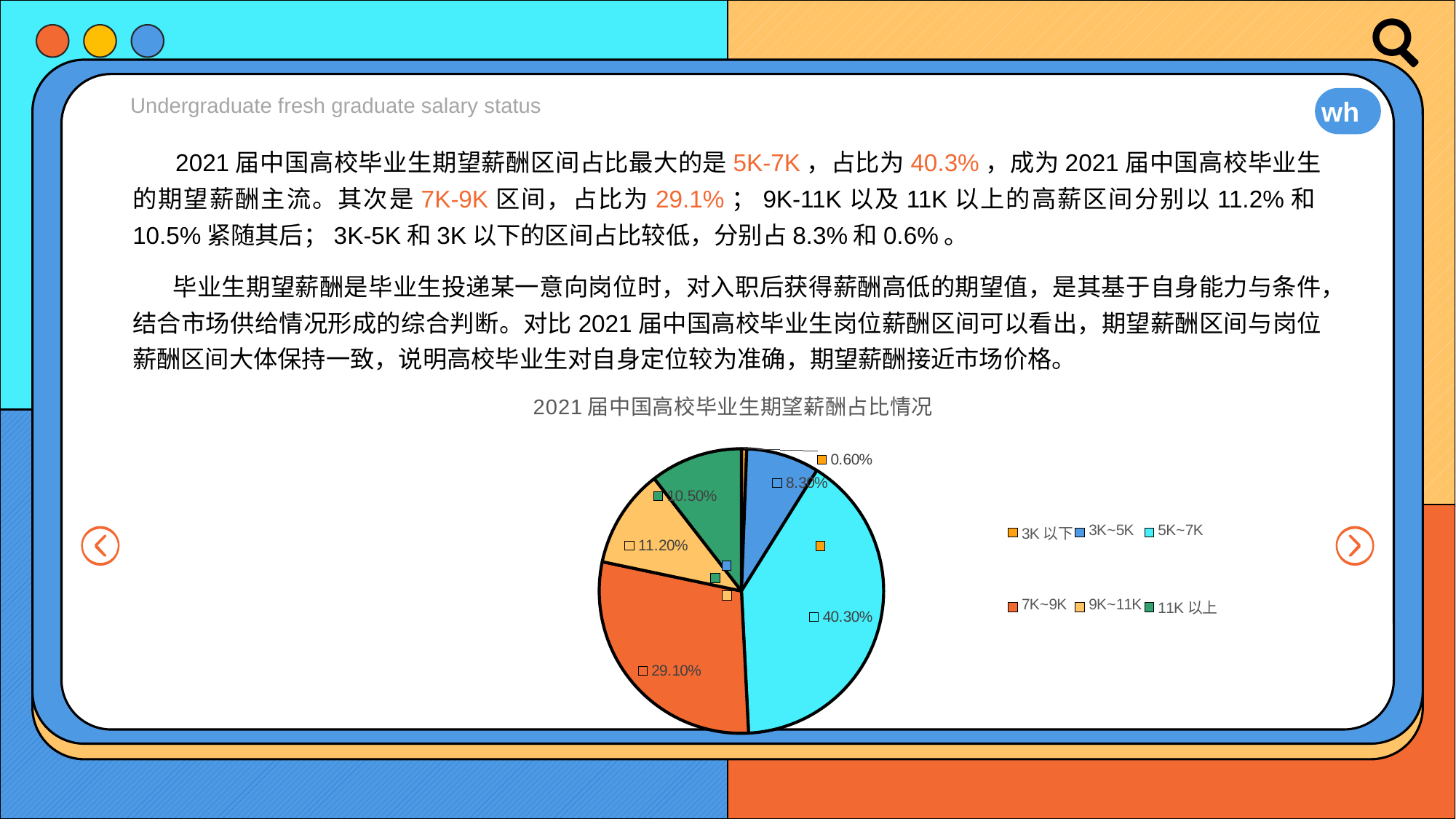

Undergraduate fresh graduate salary status

whsia
      2021届中国高校毕业生期望薪酬区间占比最大的是5K-7K，占比为40.3%，成为2021届中国高校毕业生的期望薪酬主流。其次是7K-9K区间，占比为29.1%；9K-11K以及11K以上的高薪区间分别以11.2%和10.5%紧随其后；3K-5K和3K以下的区间占比较低，分别占8.3%和0.6%。
      毕业生期望薪酬是毕业生投递某一意向岗位时，对入职后获得薪酬高低的期望值，是其基于自身能力与条件，结合市场供给情况形成的综合判断。对比2021届中国高校毕业生岗位薪酬区间可以看出，期望薪酬区间与岗位薪酬区间大体保持一致，说明高校毕业生对自身定位较为准确，期望薪酬接近市场价格。

### Chart: 2021届中国高校毕业生期望薪酬占比情况

| Category | 占比 |
|---|---|
| 3K以下 | 0.006 |
| 3K~5K | 0.083 |
| 5K~7K | 0.403 |
| 7K~9K | 0.291 |
| 9K~11K | 0.112 |
| 11K以上 | 0.105 |